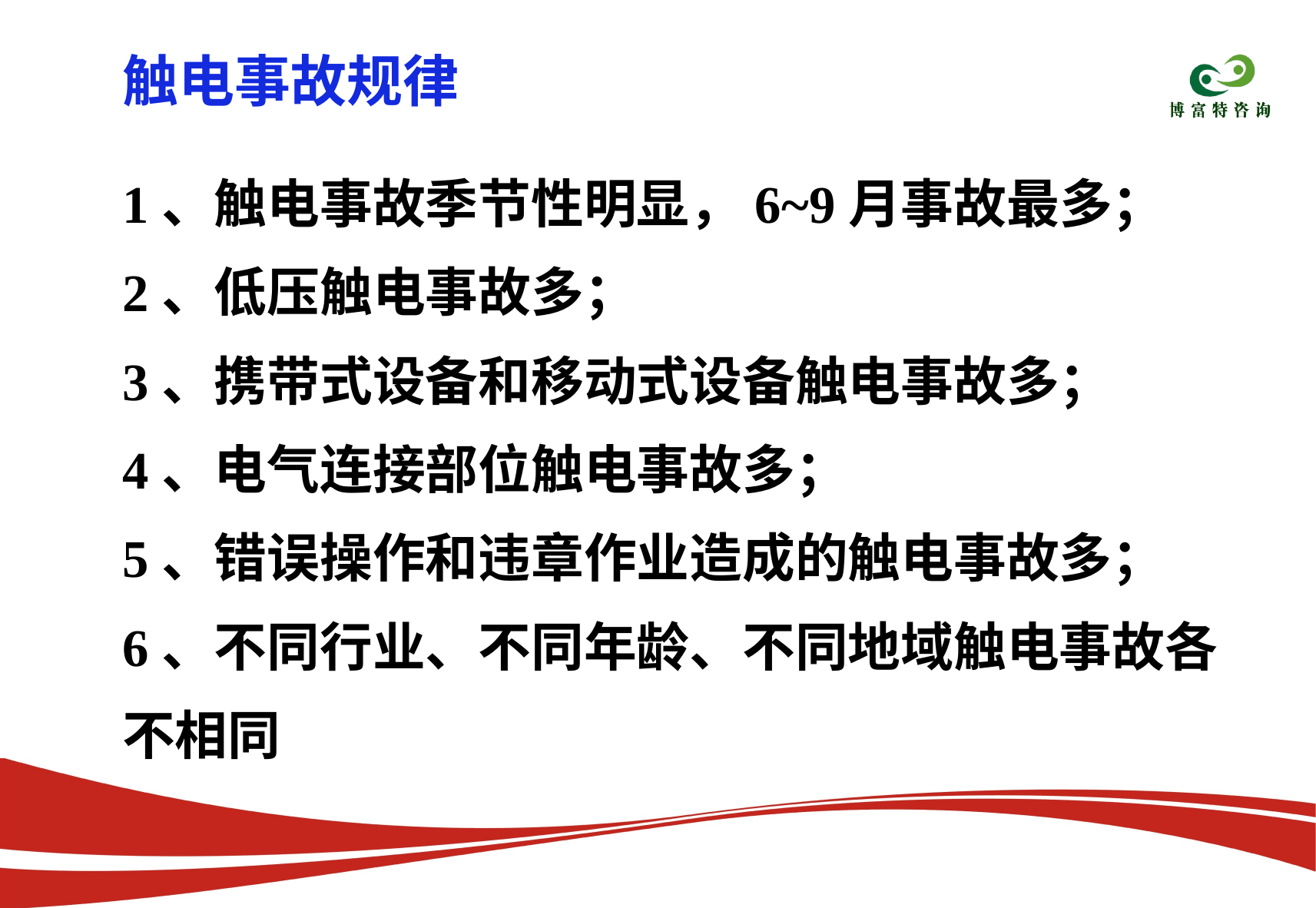

11
触电事故规律
1、触电事故季节性明显，6~9月事故最多；
2、低压触电事故多；
3、携带式设备和移动式设备触电事故多；
4、电气连接部位触电事故多；
5、错误操作和违章作业造成的触电事故多；
6、不同行业、不同年龄、不同地域触电事故各不相同